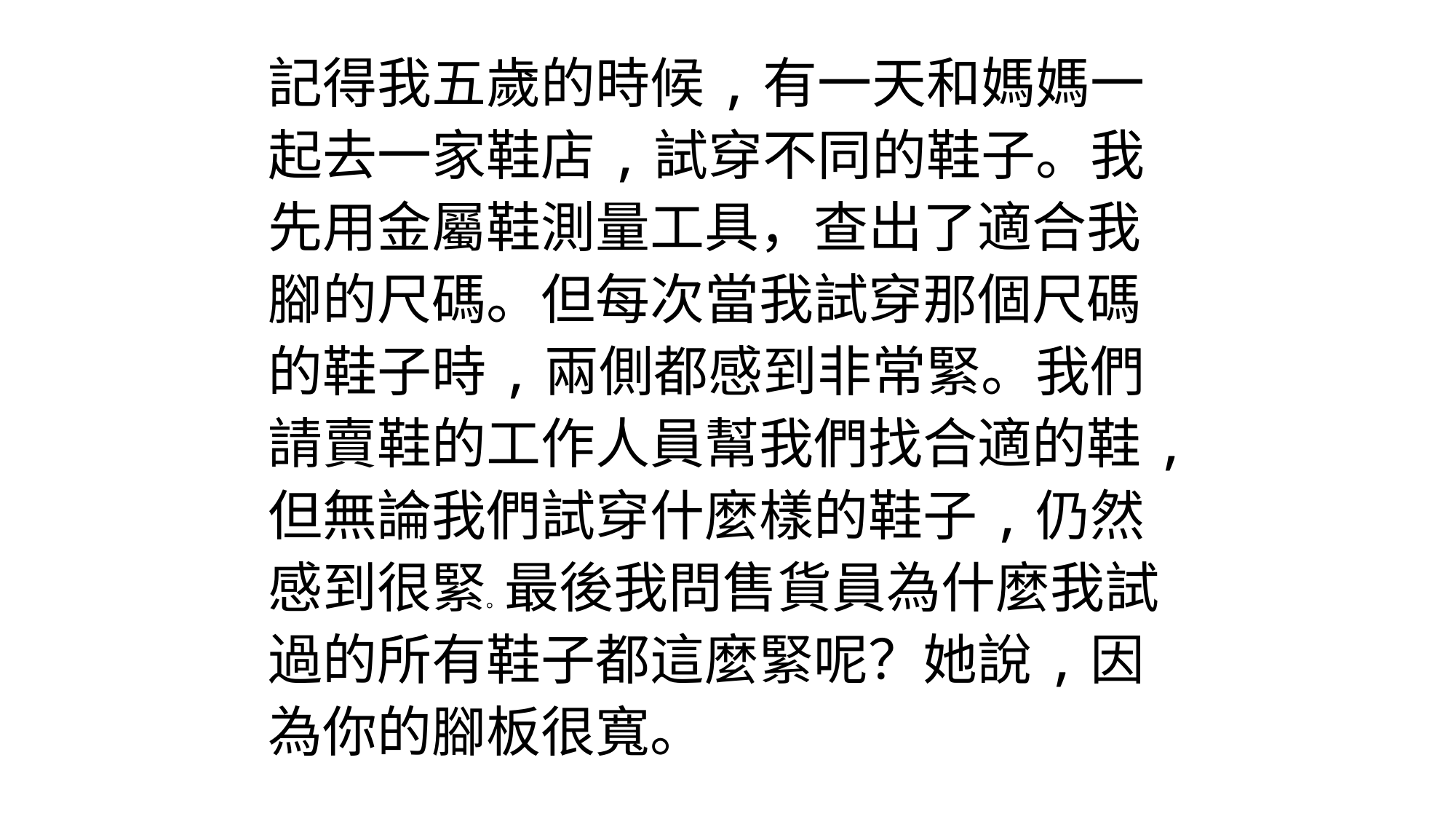

記得我五歲的時候,有一天和媽媽一起去一家鞋店,試穿不同的鞋子。我先用金屬鞋測量工具，查出了適合我腳的尺碼。但每次當我試穿那個尺碼的鞋子時,兩側都感到非常緊。我們請賣鞋的工作人員幫我們找合適的鞋,但無論我們試穿什麼樣的鞋子,仍然感到很緊。最後我問售貨員為什麼我試過的所有鞋子都這麼緊呢？她說,因為你的腳板很寬。